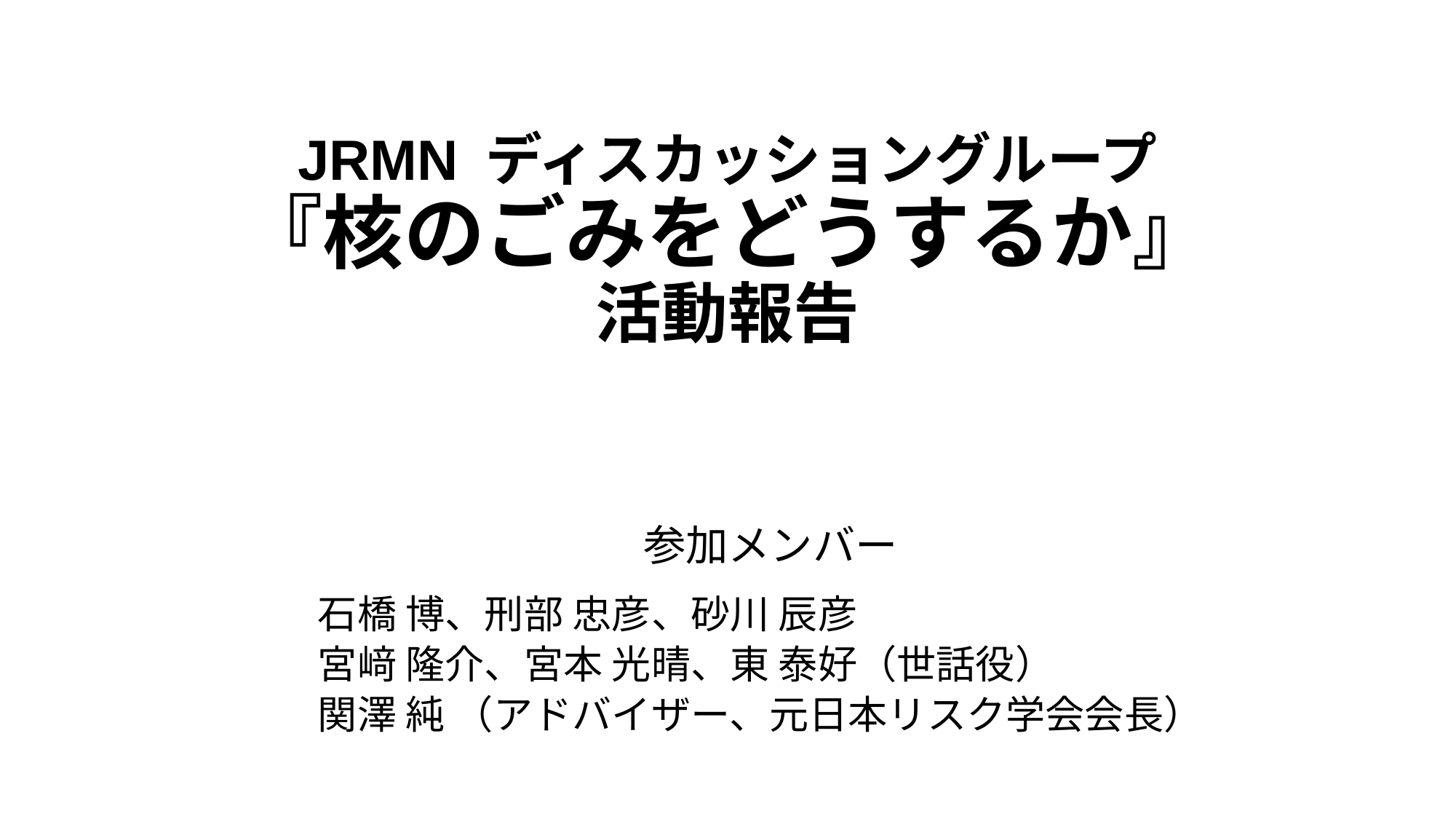

# JRMN ディスカッショングループ 『核のごみをどうするか』 活動報告
参加メンバー

石橋 博、刑部 忠彦、砂川 辰彦
宮﨑 隆介、宮本 光晴、東 泰好（世話役）
関澤 純 （アドバイザー、元日本リスク学会会長）